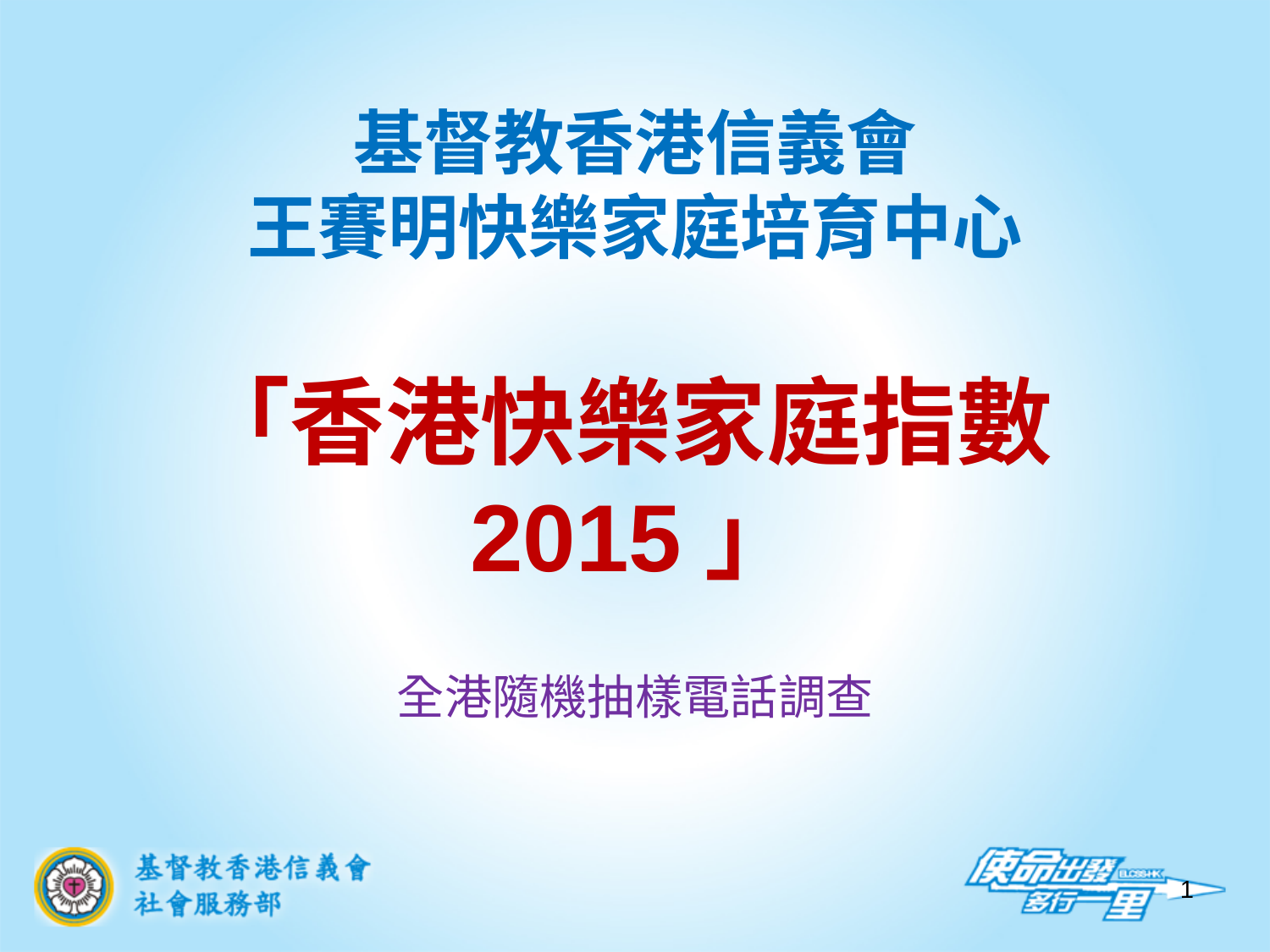

# 基督教香港信義會 王賽明快樂家庭培育中心
「香港快樂家庭指數2015」

全港隨機抽樣電話調查

1